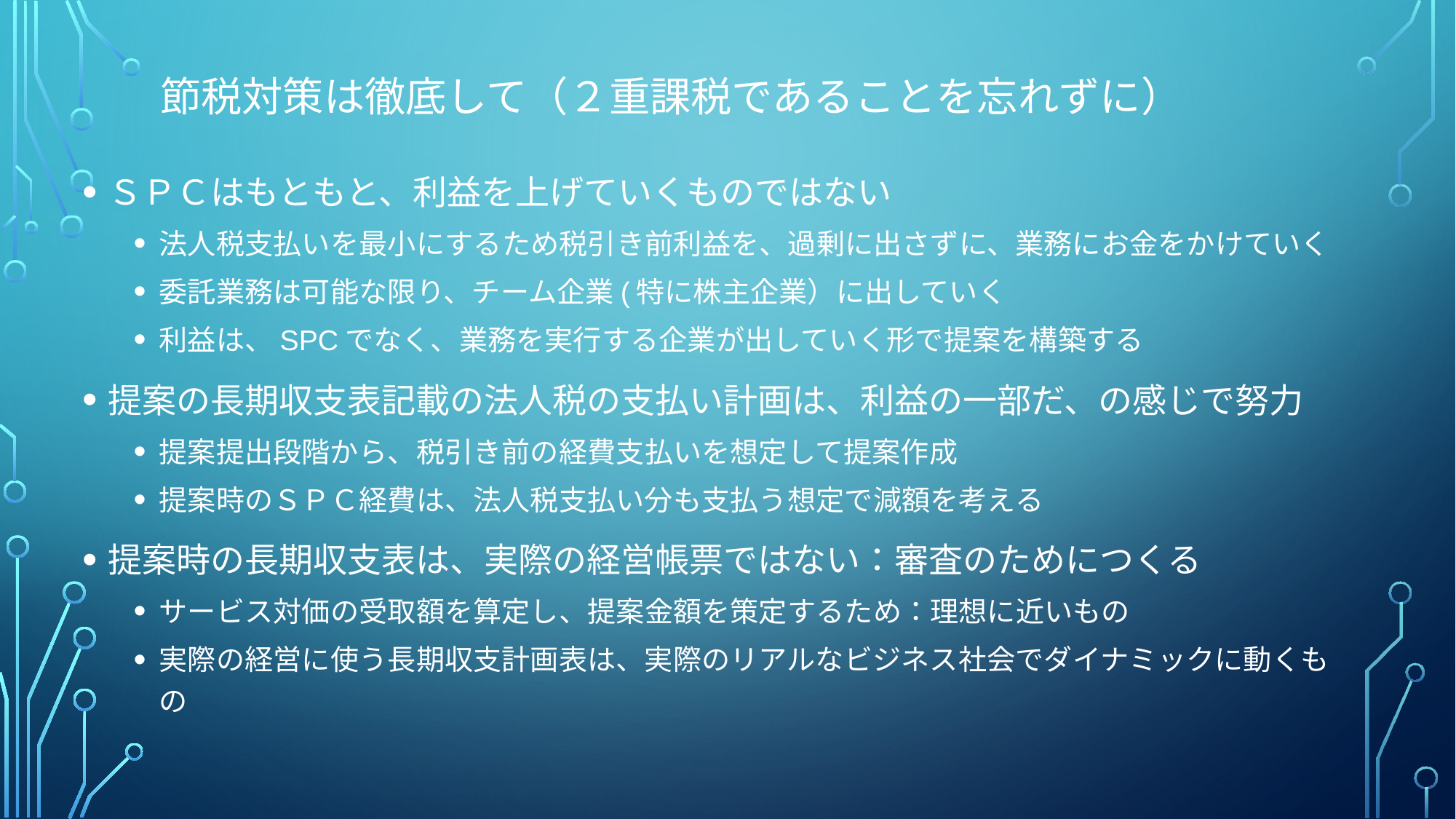

# 節税対策は徹底して（２重課税であることを忘れずに）
ＳＰＣはもともと、利益を上げていくものではない
法人税支払いを最小にするため税引き前利益を、過剰に出さずに、業務にお金をかけていく
委託業務は可能な限り、チーム企業(特に株主企業）に出していく
利益は、SPCでなく、業務を実行する企業が出していく形で提案を構築する
提案の長期収支表記載の法人税の支払い計画は、利益の一部だ、の感じで努力
提案提出段階から、税引き前の経費支払いを想定して提案作成
提案時のＳＰＣ経費は、法人税支払い分も支払う想定で減額を考える
提案時の長期収支表は、実際の経営帳票ではない：審査のためにつくる
サービス対価の受取額を算定し、提案金額を策定するため：理想に近いもの
実際の経営に使う長期収支計画表は、実際のリアルなビジネス社会でダイナミックに動くもの